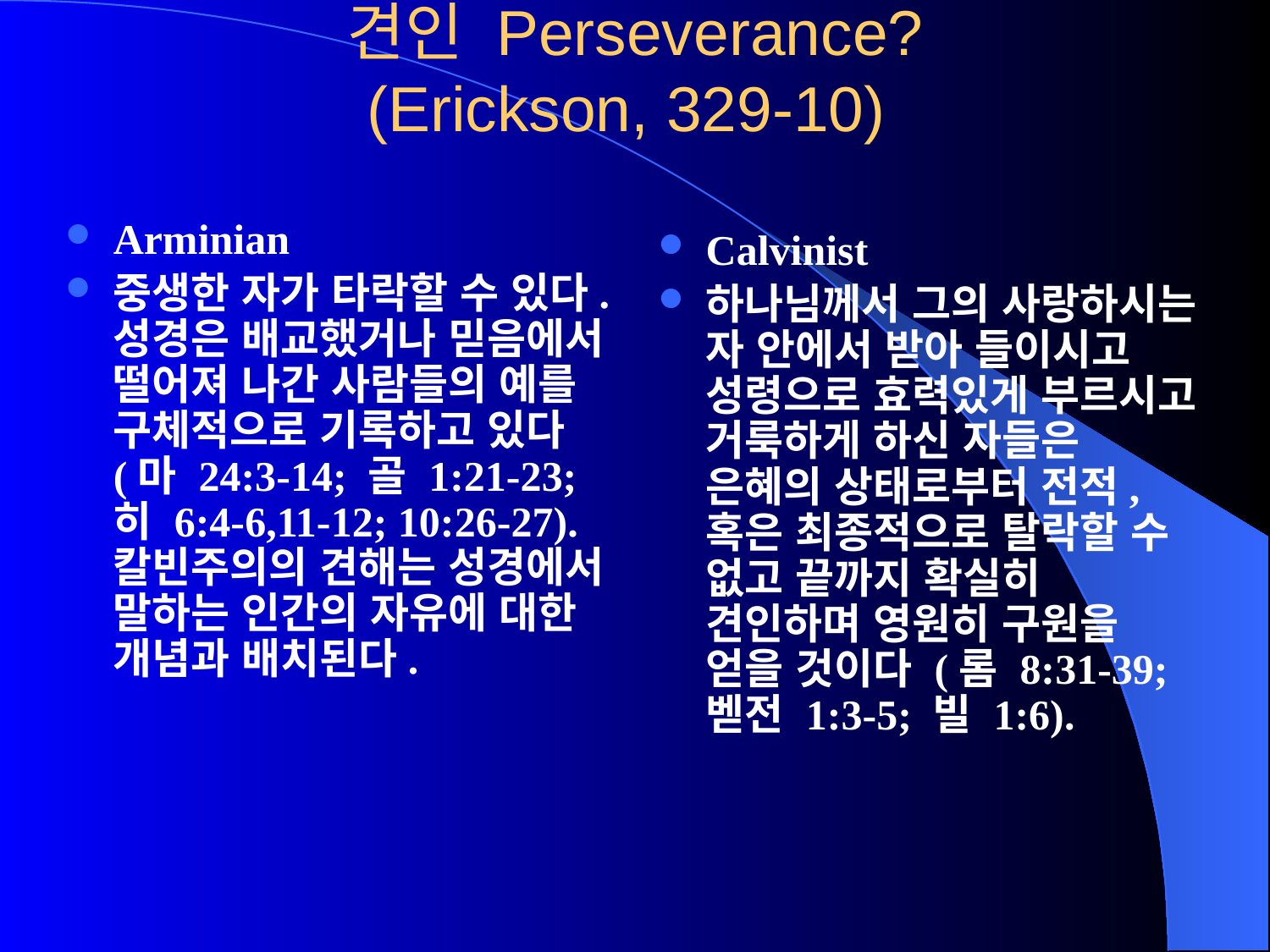

# 견인 Perseverance? (Erickson, 329-10)
Arminian
중생한 자가 타락할 수 있다. 성경은 배교했거나 믿음에서 떨어져 나간 사람들의 예를 구체적으로 기록하고 있다 (마 24:3-14; 골 1:21-23; 히 6:4-6,11-12; 10:26-27). 칼빈주의의 견해는 성경에서 말하는 인간의 자유에 대한 개념과 배치된다.
Calvinist
하나님께서 그의 사랑하시는 자 안에서 받아 들이시고 성령으로 효력있게 부르시고 거룩하게 하신 자들은 은혜의 상태로부터 전적, 혹은 최종적으로 탈락할 수 없고 끝까지 확실히 견인하며 영원히 구원을 얻을 것이다 (롬 8:31-39; 벧전 1:3-5; 빌 1:6).